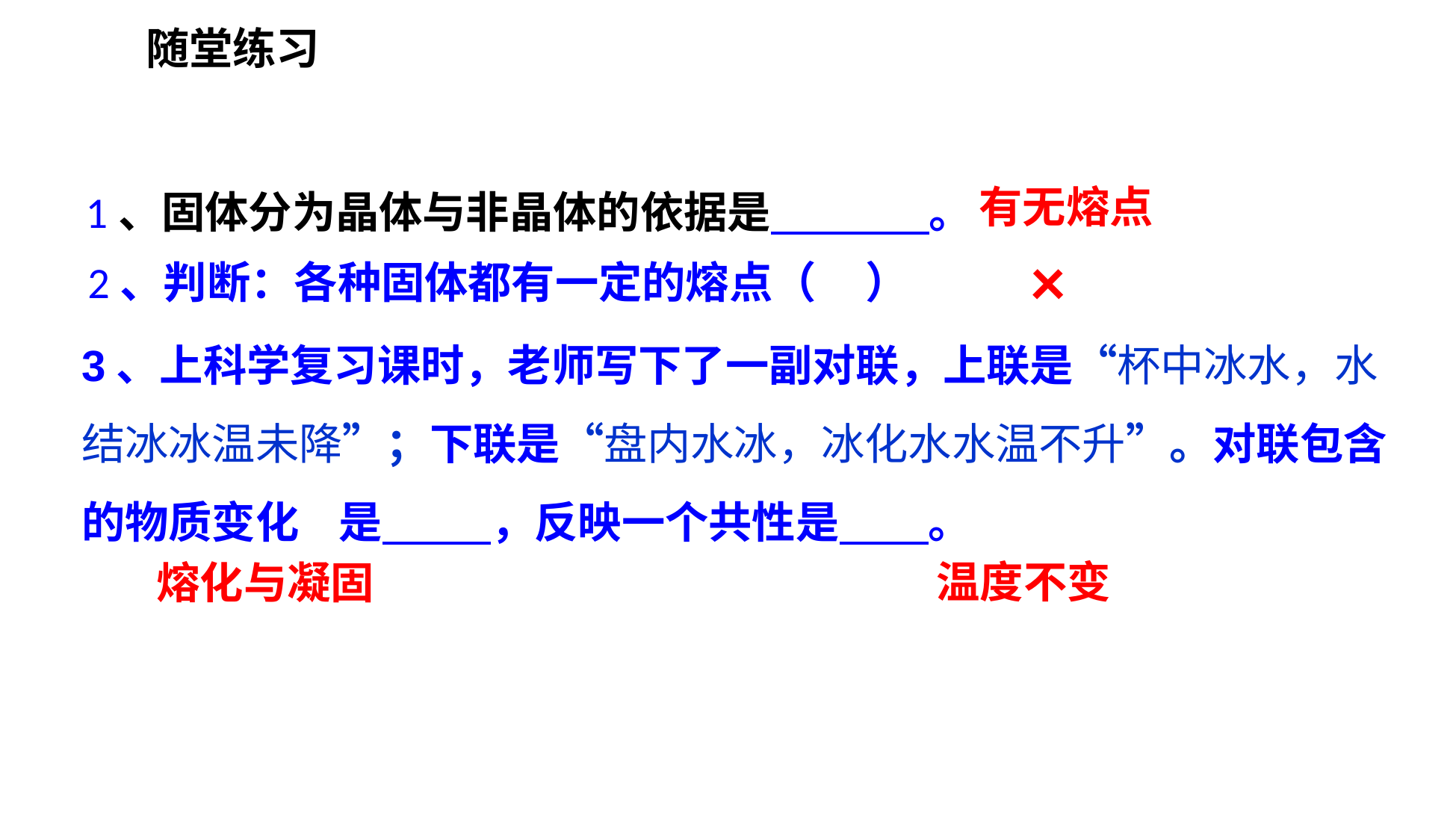

随堂练习
有无熔点
1、固体分为晶体与非晶体的依据是                。
×
2、判断：各种固体都有一定的熔点（     ）
3、上科学复习课时，老师写下了一副对联，上联是“杯中冰水，水结冰冰温未降”；下联是“盘内水冰，冰化水水温不升”。对联包含的物质变化    是           ，反映一个共性是         。
温度不变
熔化与凝固